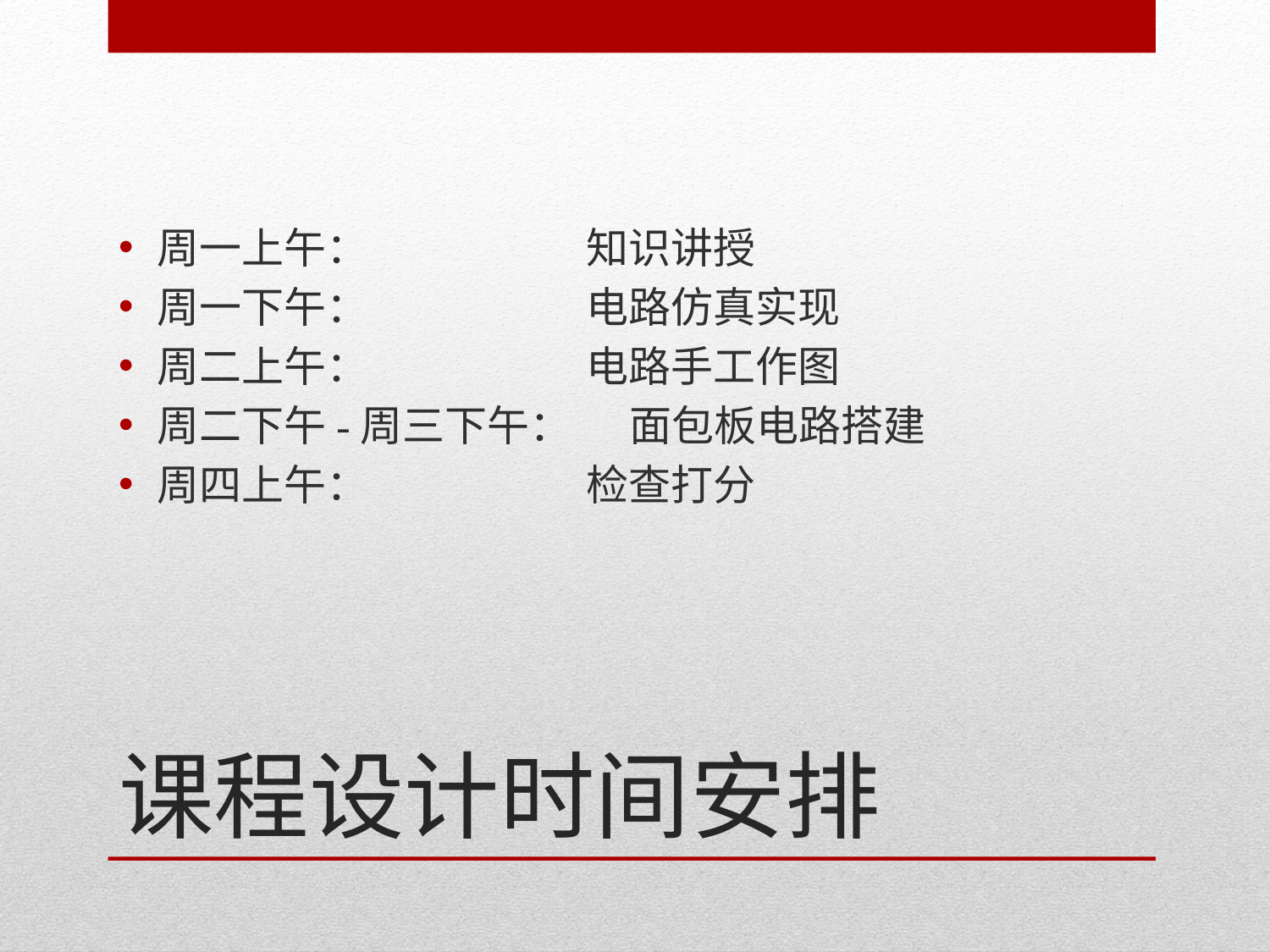

周一上午：                       知识讲授
周一下午：                       电路仿真实现
周二上午：                       电路手工作图
周二下午-周三下午：      面包板电路搭建
周四上午：                       检查打分
# 课程设计时间安排